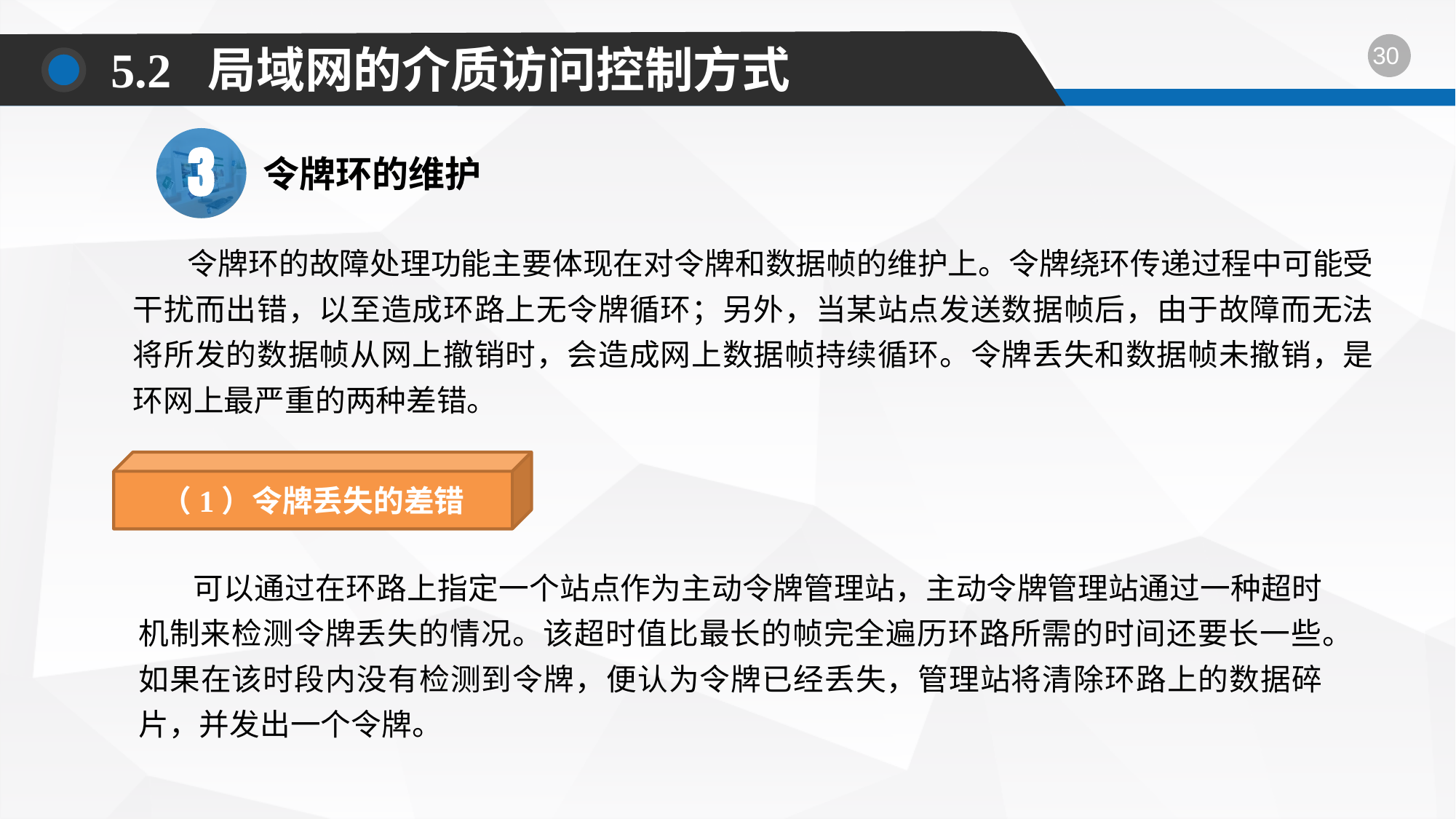

5.2  局域网的介质访问控制方式

3
令牌环的维护
令牌环的故障处理功能主要体现在对令牌和数据帧的维护上。令牌绕环传递过程中可能受干扰而出错，以至造成环路上无令牌循环；另外，当某站点发送数据帧后，由于故障而无法将所发的数据帧从网上撤销时，会造成网上数据帧持续循环。令牌丢失和数据帧未撤销，是环网上最严重的两种差错。
（1）令牌丢失的差错
可以通过在环路上指定一个站点作为主动令牌管理站，主动令牌管理站通过一种超时机制来检测令牌丢失的情况。该超时值比最长的帧完全遍历环路所需的时间还要长一些。如果在该时段内没有检测到令牌，便认为令牌已经丢失，管理站将清除环路上的数据碎片，并发出一个令牌。